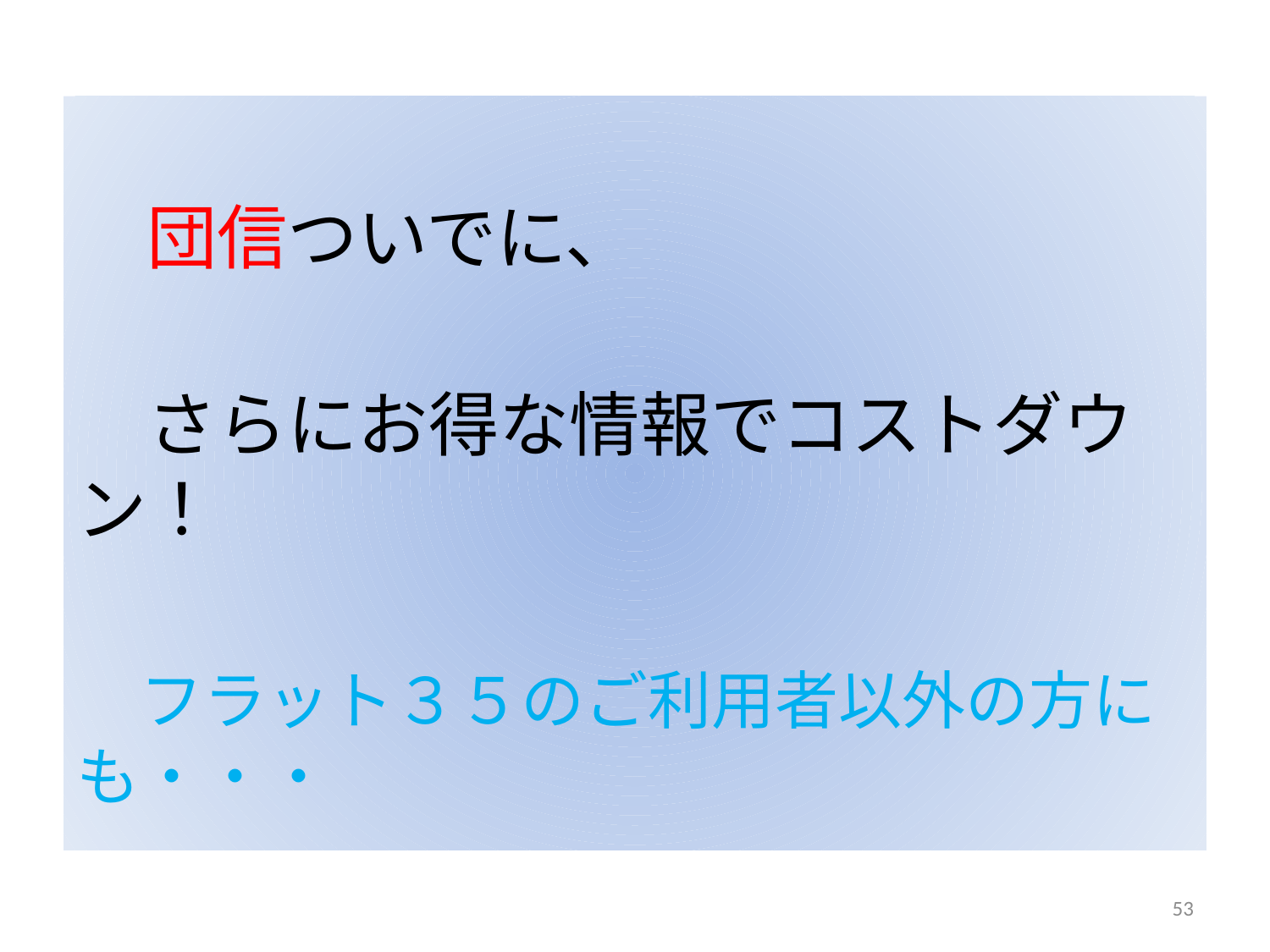

団信ついでに、

　さらにお得な情報でコストダウン！

　フラット３５のご利用者以外の方にも・・・
53